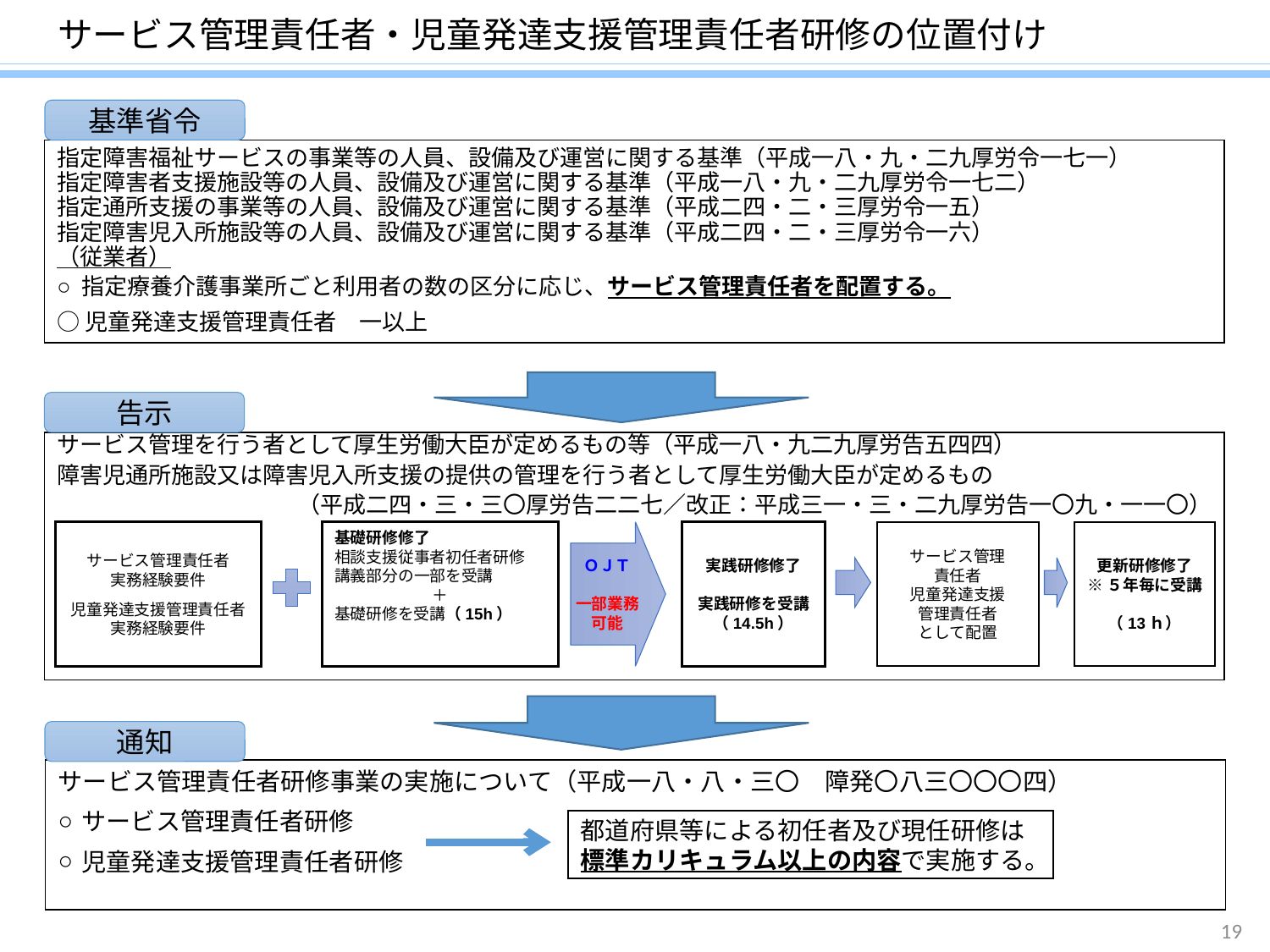

# サービス管理責任者・児童発達支援管理責任者研修の位置付け
基準省令
指定障害福祉サービスの事業等の人員、設備及び運営に関する基準（平成一八・九・二九厚労令一七一）
指定障害者支援施設等の人員、設備及び運営に関する基準（平成一八・九・二九厚労令一七二）
指定通所支援の事業等の人員、設備及び運営に関する基準（平成二四・二・三厚労令一五）
指定障害児入所施設等の人員、設備及び運営に関する基準（平成二四・二・三厚労令一六）
（従業者）
指定療養介護事業所ごと利用者の数の区分に応じ、サービス管理責任者を配置する。
○児童発達支援管理責任者　一以上

告示
サービス管理を行う者として厚生労働大臣が定めるもの等（平成一八・九二九厚労告五四四）
障害児通所施設又は障害児入所支援の提供の管理を行う者として厚生労働大臣が定めるもの
（平成二四・三・三〇厚労告二二七／改正：平成三一・三・二九厚労告一〇九・一一〇）
更新研修修了
※５年毎に受講

（13ｈ）
サービス管理責任者
実務経験要件

児童発達支援管理責任者
実務経験要件
基礎研修修了
相談支援従事者初任者研修
講義部分の一部を受講
＋
基礎研修を受講（15h）

実践研修修了

実践研修を受講（14.5h）
サービス管理
責任者
児童発達支援
管理責任者
として配置
ＯＪＴ

一部業務
可能

通知
サービス管理責任者研修事業の実施について（平成一八・八・三〇　障発〇八三〇〇〇四）
サービス管理責任者研修
児童発達支援管理責任者研修
都道府県等による初任者及び現任研修は
標準カリキュラム以上の内容で実施する。
19